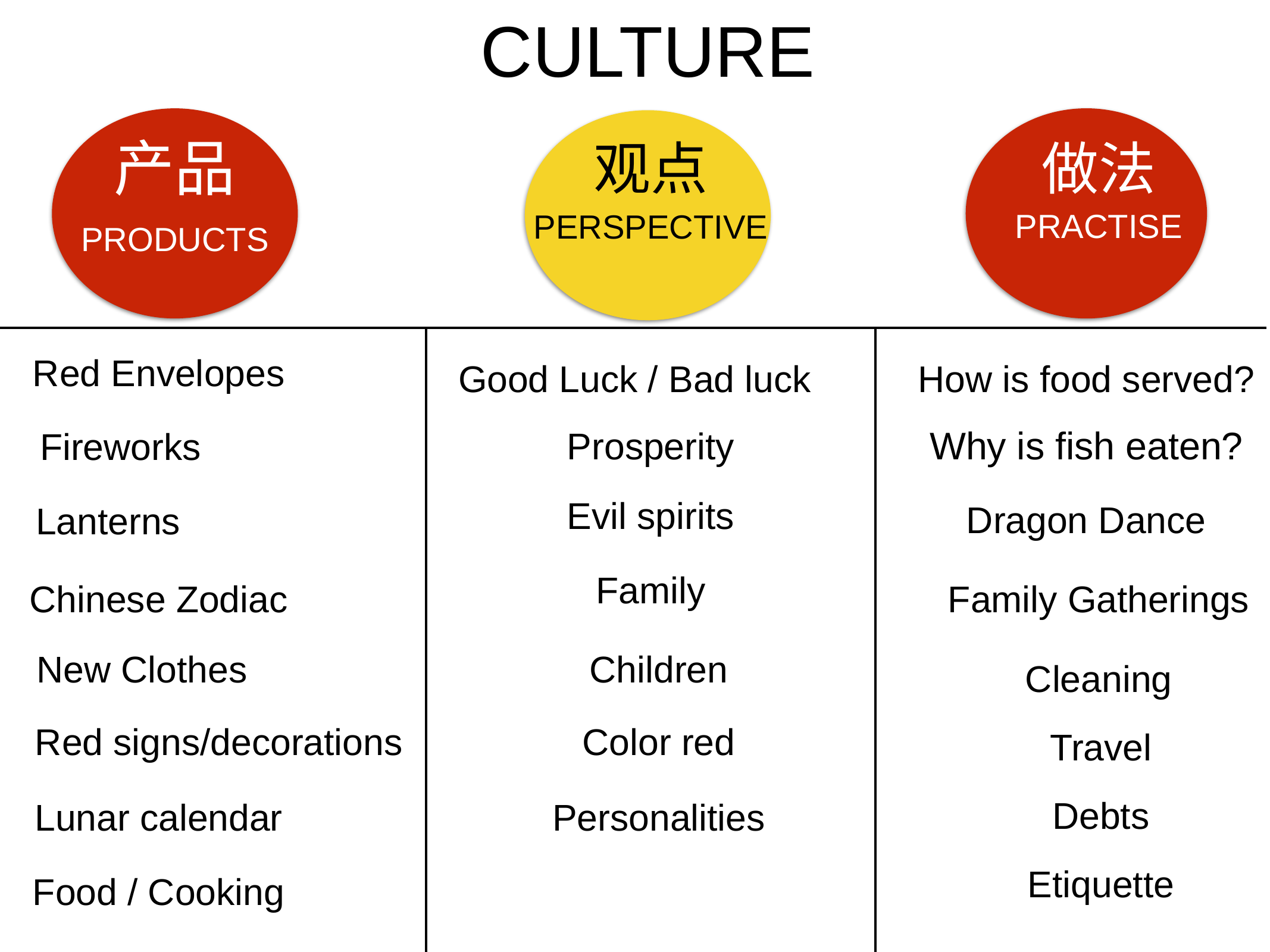

CULTURE

产品
观点
做法
PRACTISE
PERSPECTIVE
PRODUCTS

Red Envelopes
Good Luck / Bad luck
How is food served?
Why is fish eaten?
Prosperity
Fireworks
Evil spirits
Dragon Dance
Lanterns
Family
Family Gatherings
Chinese Zodiac
New Clothes
Children
Cleaning
Red signs/decorations
Color red
Travel
Debts
Lunar calendar
Personalities
Etiquette
Food / Cooking